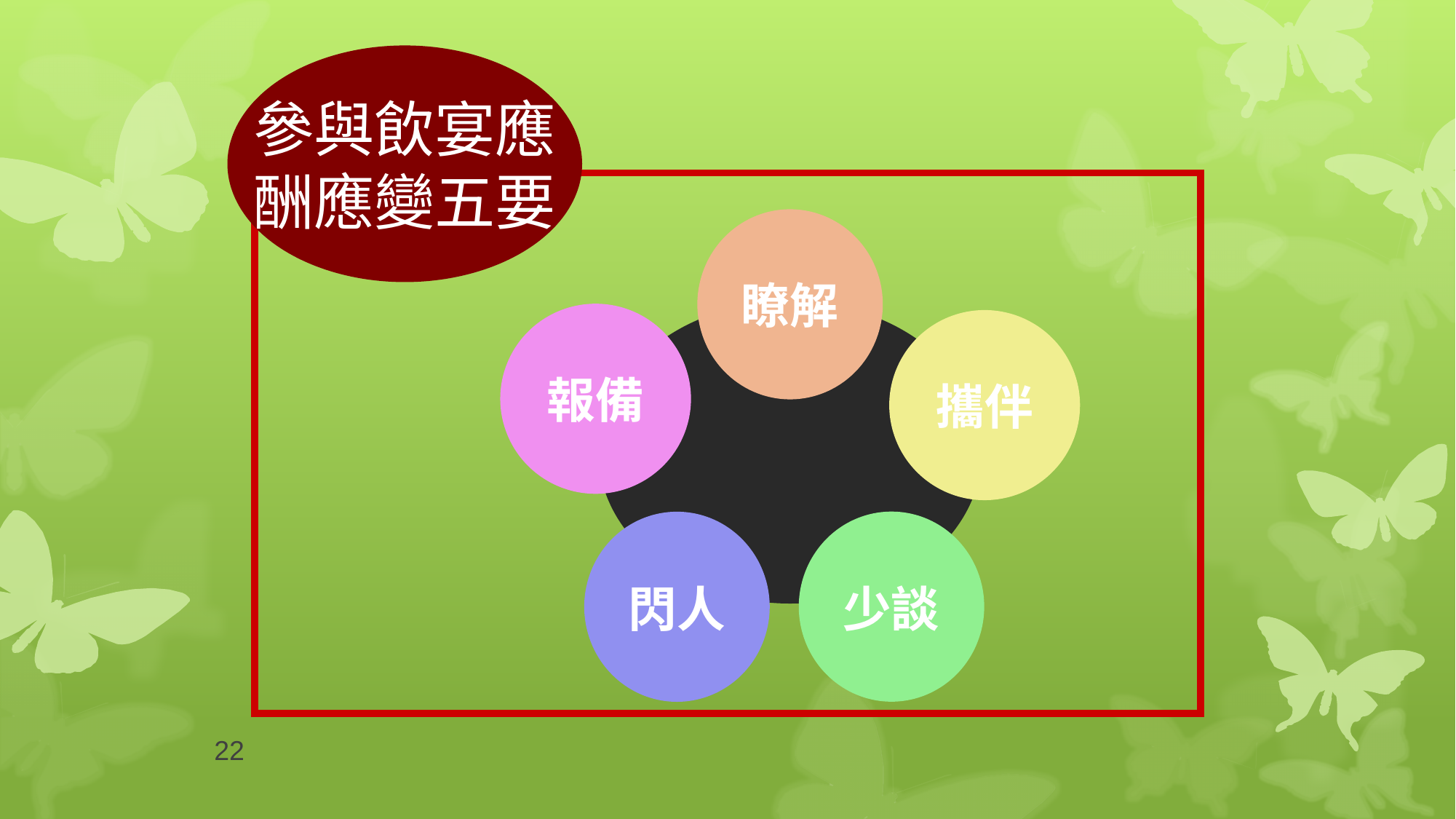

參與飲宴應
酬應變五要

瞭解

報備
攜伴
少談
閃人
22